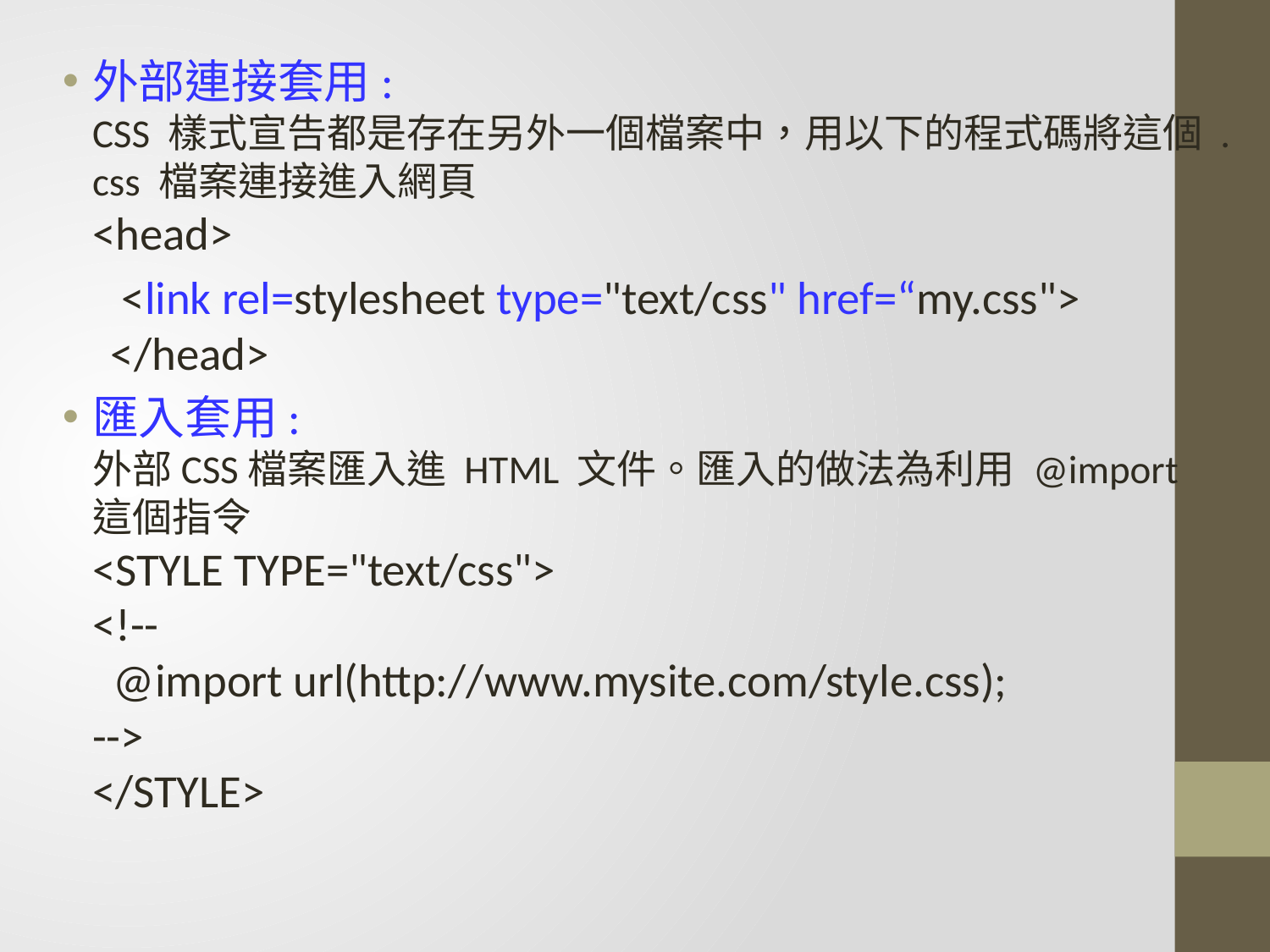

外部連接套用: 
CSS 樣式宣告都是存在另外一個檔案中，用以下的程式碼將這個 .css 檔案連接進入網頁
<head>
       <link rel=stylesheet type="text/css" href=“my.css">
      </head>
匯入套用:
外部CSS檔案匯入進 HTML 文件。匯入的做法為利用 @import 這個指令
<STYLE TYPE="text/css"> 
<!-- 
  @import url(http://www.mysite.com/style.css); 
--> 
</STYLE>